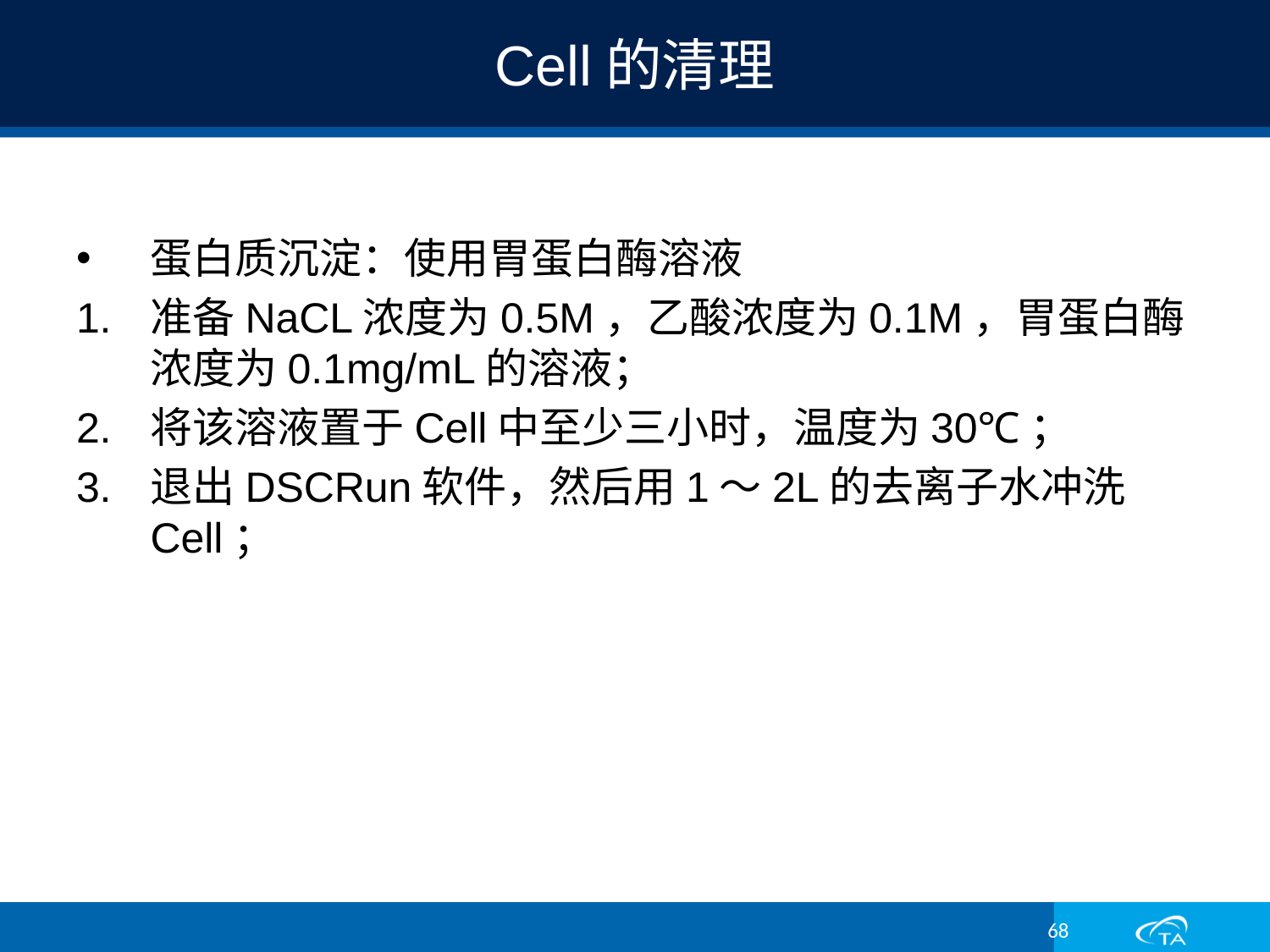

# Cell的清理

蛋白质沉淀：使用胃蛋白酶溶液
准备NaCL浓度为0.5M，乙酸浓度为0.1M，胃蛋白酶浓度为0.1mg/mL的溶液；
将该溶液置于Cell中至少三小时，温度为30℃；
退出DSCRun软件，然后用1～2L的去离子水冲洗Cell；

68